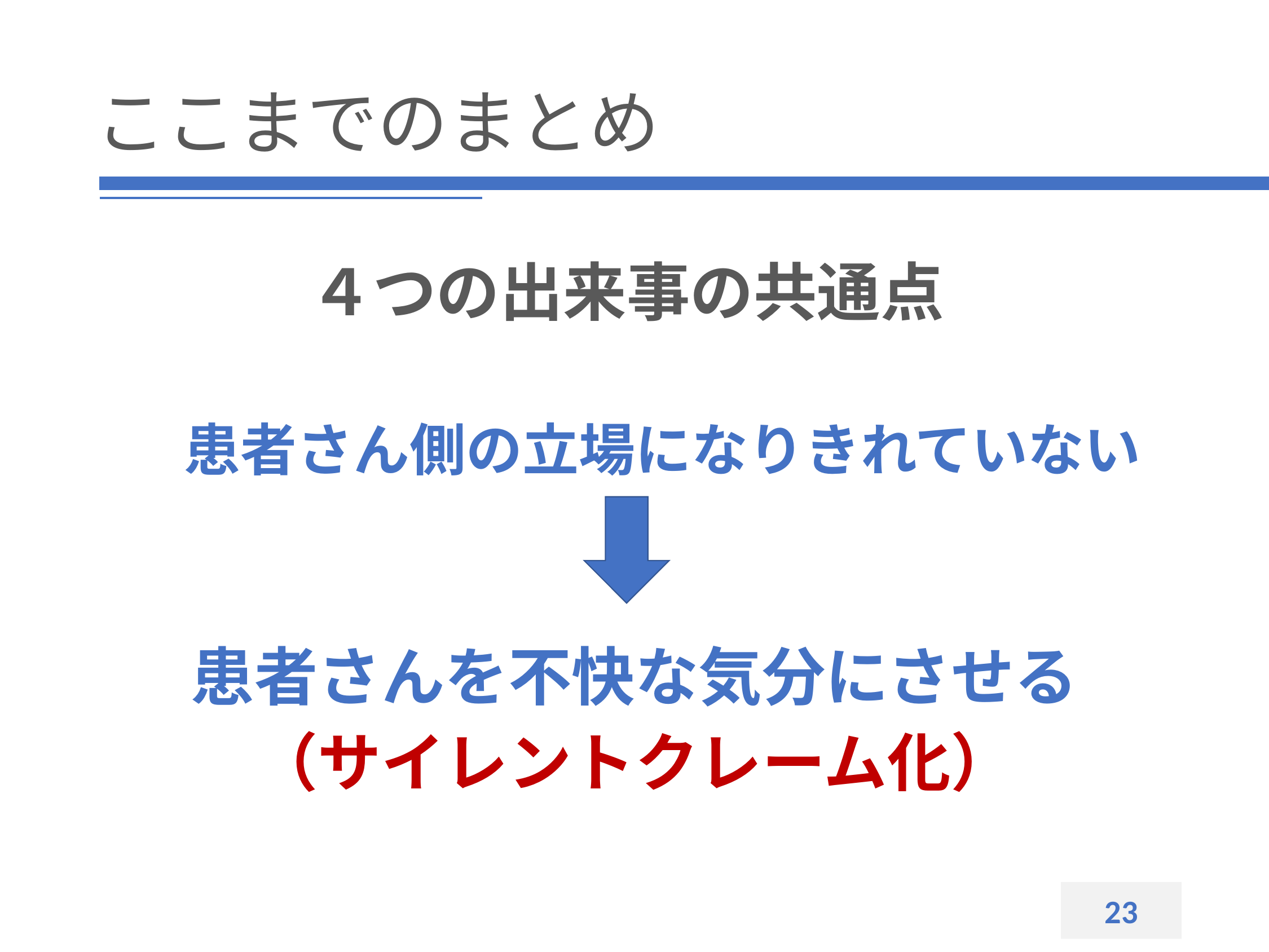

# ここまでのまとめ
４つの出来事の共通点
患者さん側の立場になりきれていない

患者さんを不快な気分にさせる
（サイレントクレーム化）
23